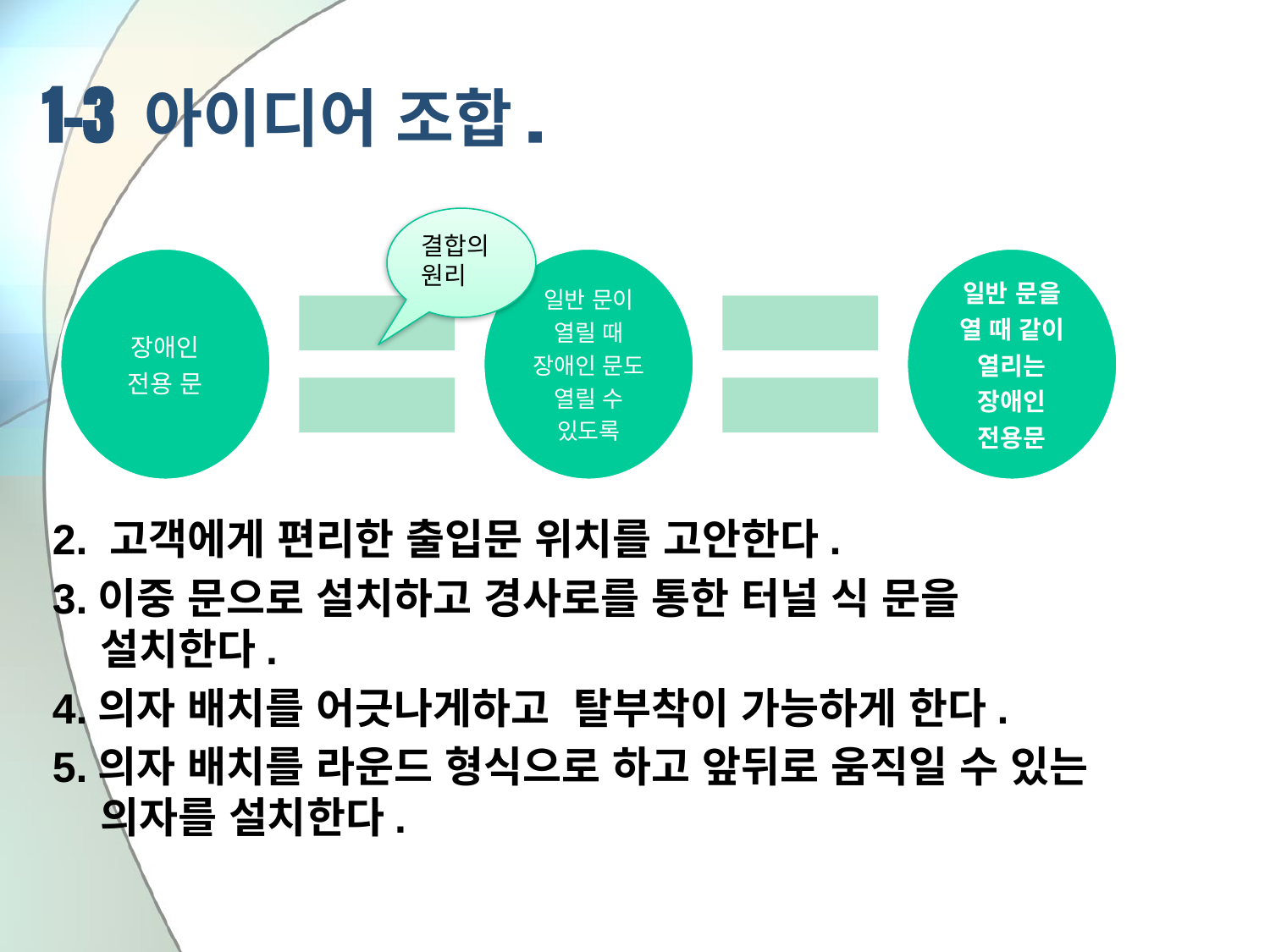

# 1-3 아이디어 조합.
결합의 원리
장애인 전용 문
일반 문이 열릴 때 장애인 문도 열릴 수 있도록
일반 문을 열 때 같이 열리는 장애인 전용문
2. 고객에게 편리한 출입문 위치를 고안한다.
3.이중 문으로 설치하고 경사로를 통한 터널 식 문을 설치한다.
4.의자 배치를 어긋나게하고  탈부착이 가능하게 한다.
5.의자 배치를 라운드 형식으로 하고 앞뒤로 움직일 수 있는 의자를 설치한다.